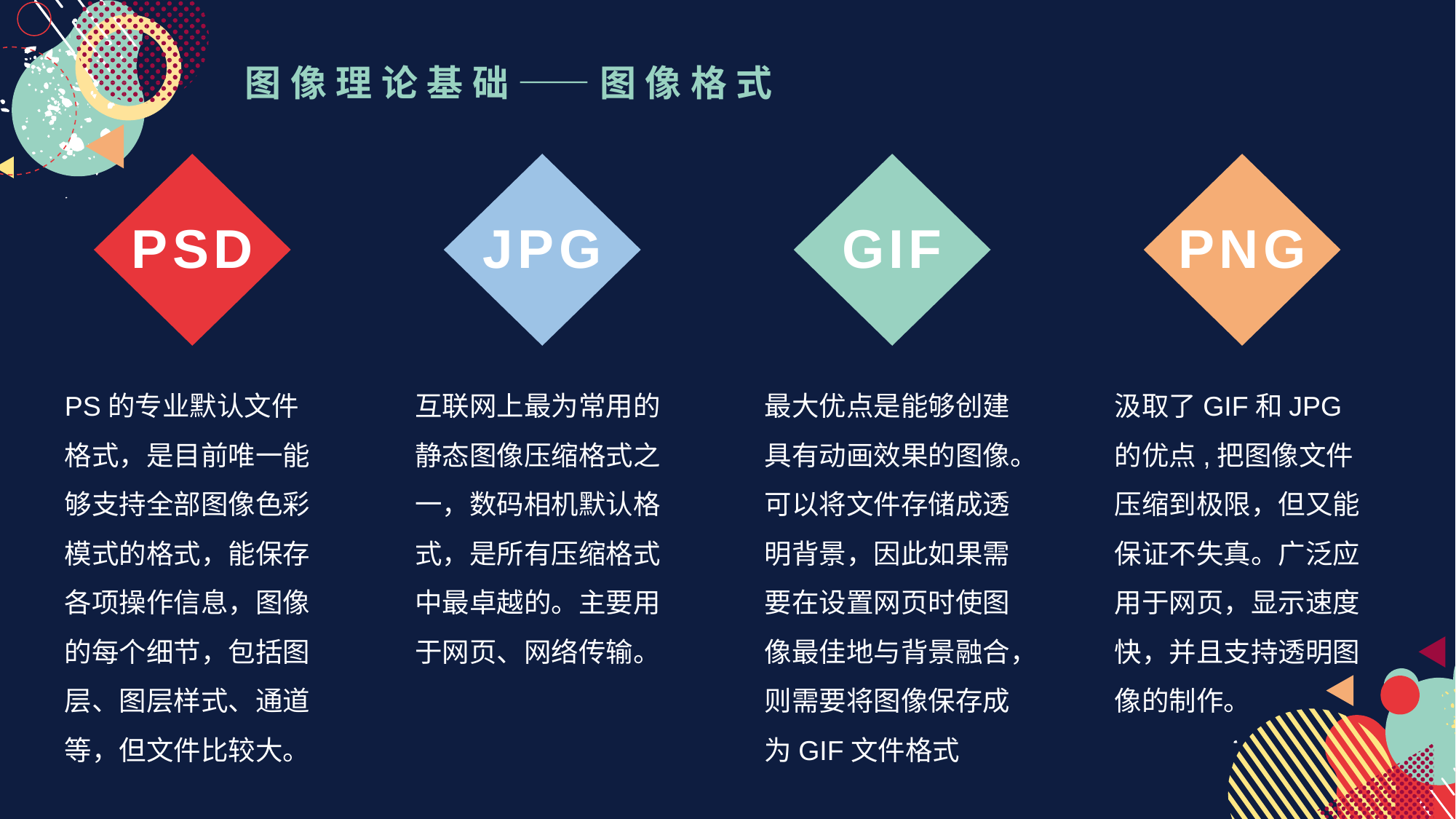

图像理论基础——图像格式

PSD
JPG
GIF
PNG
PS的专业默认文件格式，是目前唯一能够支持全部图像色彩模式的格式，能保存各项操作信息，图像的每个细节，包括图层、图层样式、通道等，但文件比较大。
互联网上最为常用的静态图像压缩格式之一，数码相机默认格式，是所有压缩格式中最卓越的。主要用于网页、网络传输。

最大优点是能够创建具有动画效果的图像。可以将文件存储成透明背景，因此如果需要在设置网页时使图像最佳地与背景融合，则需要将图像保存成为GIF文件格式
汲取了GIF和JPG的优点,把图像文件压缩到极限，但又能保证不失真。广泛应用于网页，显示速度快，并且支持透明图像的制作。